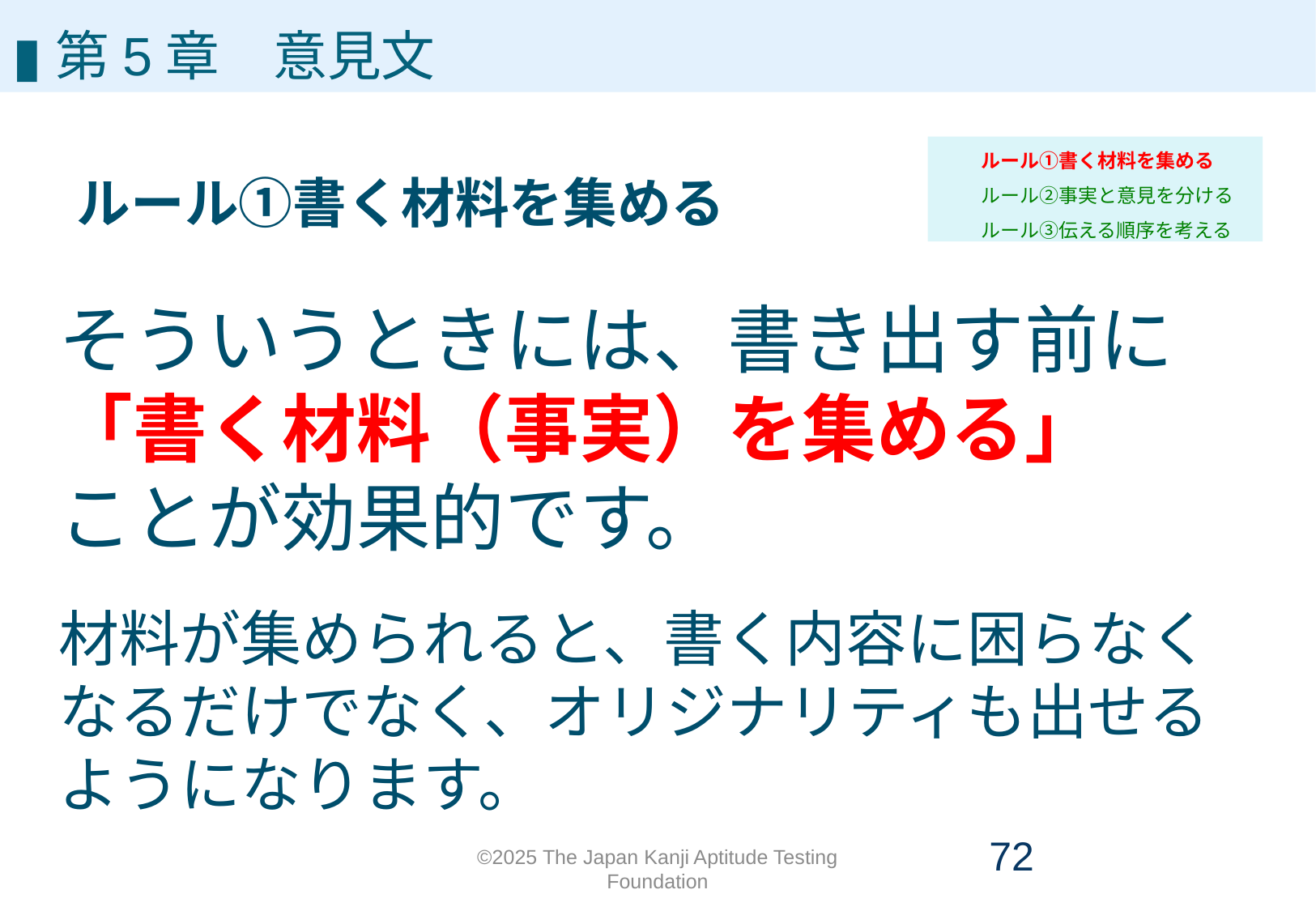

# 第5章
▮第5章　意見文
ルール①書く材料を集める
ルール②事実と意見を分ける
ルール③伝える順序を考える
ルール①書く材料を集める
そういうときには、書き出す前に
「書く材料（事実）を集める」
ことが効果的です。

材料が集められると、書く内容に困らなくなるだけでなく、オリジナリティも出せるようになります。
©2025 The Japan Kanji Aptitude Testing Foundation
72